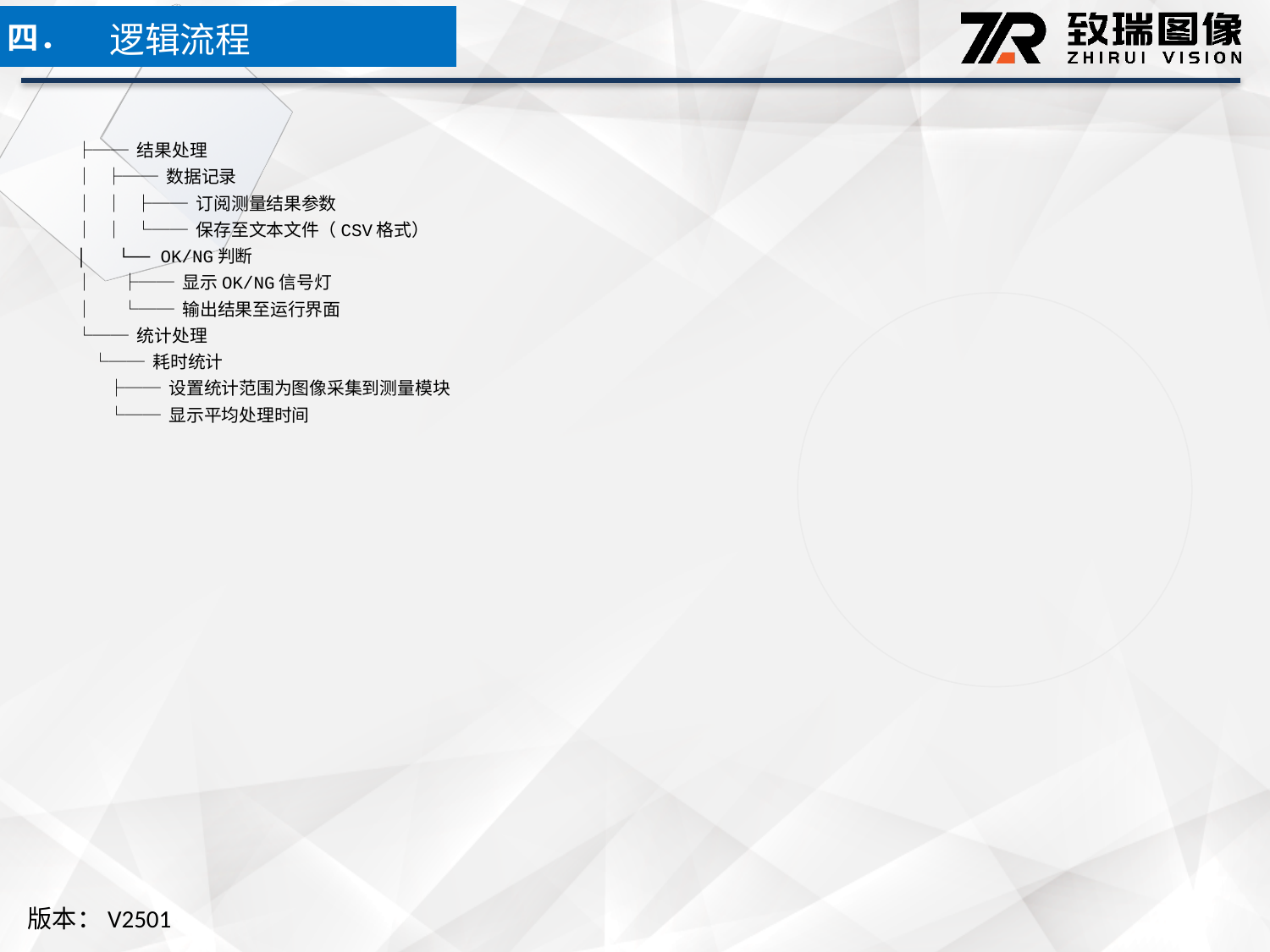

逻辑流程
四．

├── 结果处理
│   ├── 数据记录
│   │   ├── 订阅测量结果参数
│   │   └── 保存至文本文件（CSV格式）
│   └── OK/NG判断
│       ├── 显示OK/NG信号灯
│       └── 输出结果至运行界面
└── 统计处理
    └── 耗时统计
        ├── 设置统计范围为图像采集到测量模块
        └── 显示平均处理时间